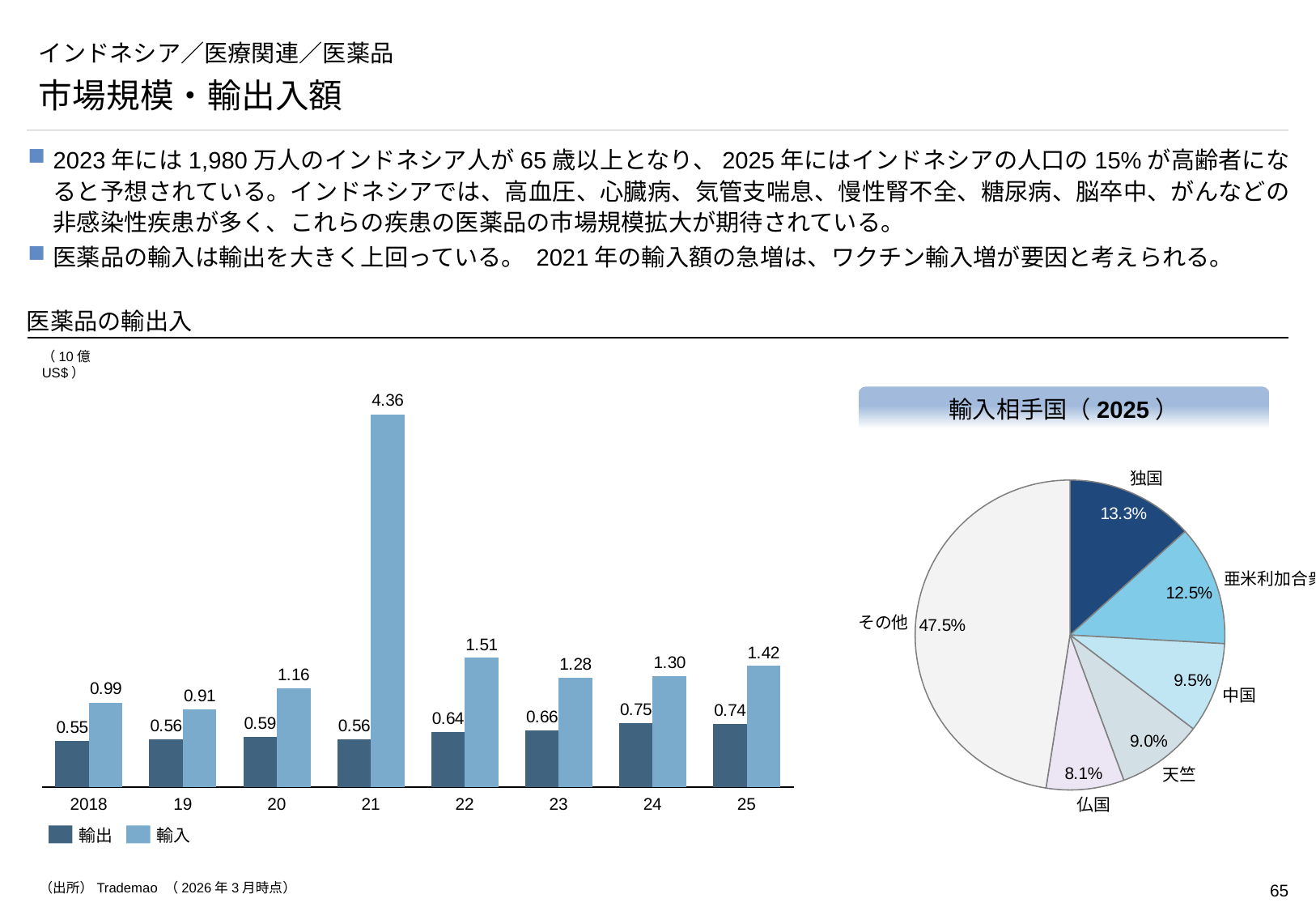

# インドネシア／医療関連／医薬品
市場規模・輸出入額
2023年には1,980万人のインドネシア人が65歳以上となり、2025年にはインドネシアの人口の15%が高齢者になると予想されている。インドネシアでは、高血圧、心臓病、気管支喘息、慢性腎不全、糖尿病、脳卒中、がんなどの非感染性疾患が多く、これらの疾患の医薬品の市場規模拡大が期待されている。
医薬品の輸入は輸出を大きく上回っている。 2021年の輸入額の急増は、ワクチン輸入増が要因と考えられる。
医薬品の輸出入
（10億US$）

### Chart

| Category |  |  |
|---|---|---|
輸入相手国（2025）

### Chart

| Category |  |
|---|---|
独国
亜米利加合衆国
その他
中国
天竺
2018
19
20
21
22
23
24
25
仏国
輸出
輸入

（出所）Trademao （2026年3月時点）